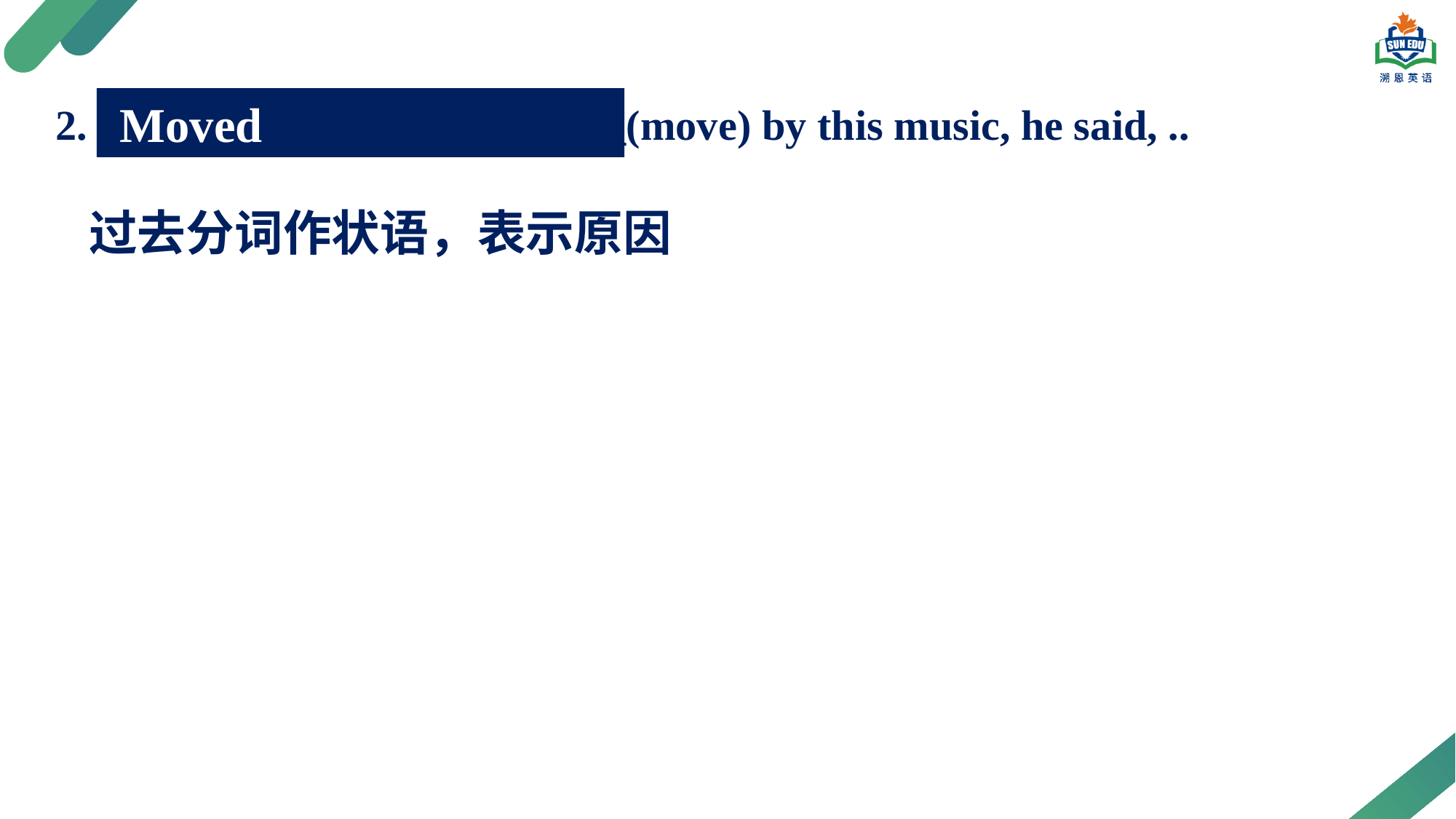

was moved
 Moved
2. Because he _______________(move) by this music, he said, ..
过去分词作状语，表示原因